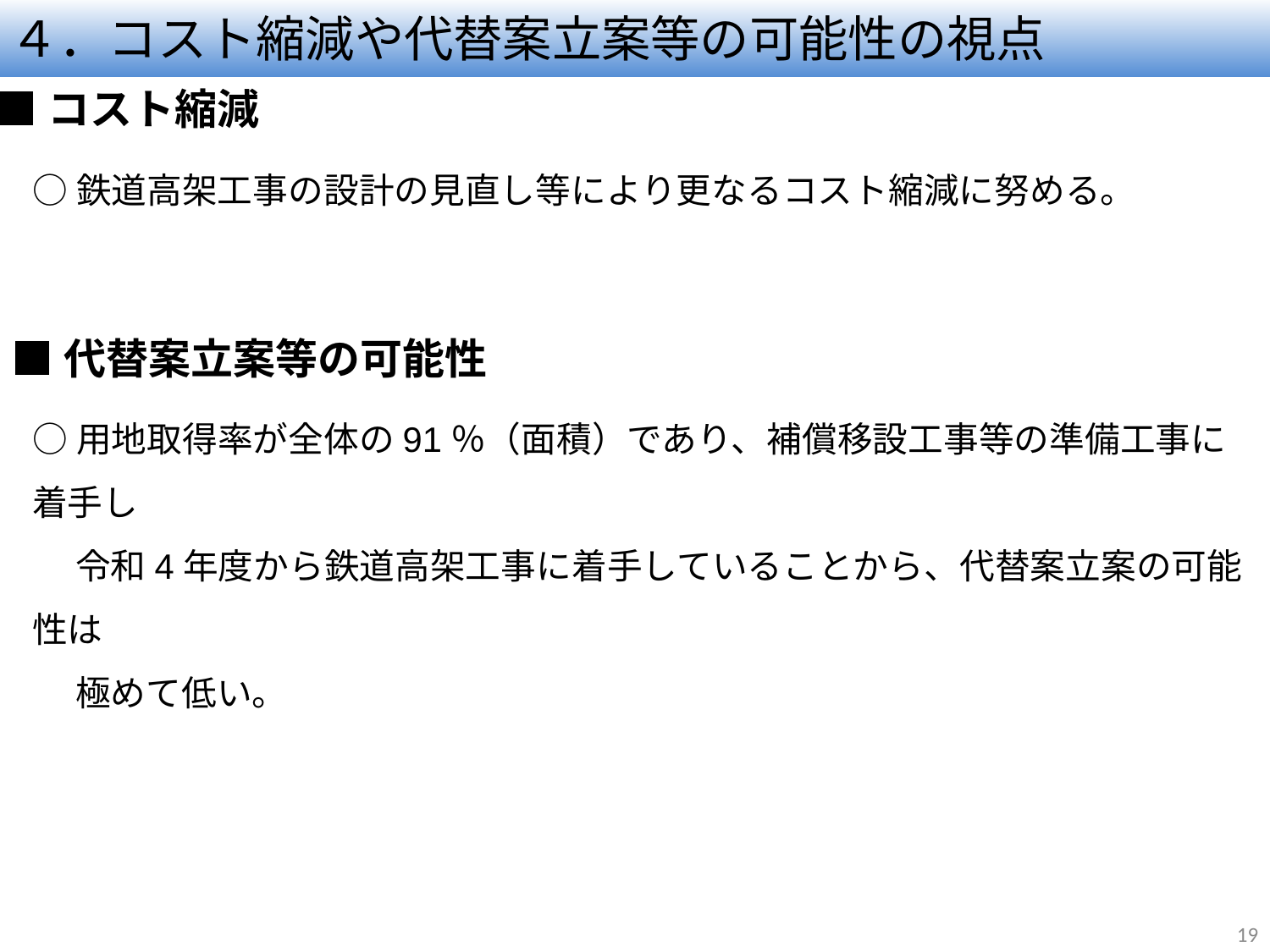

# ４．コスト縮減や代替案⽴案等の可能性の視点
■コスト縮減
○鉄道高架工事の設計の見直し等により更なるコスト縮減に努める。
■代替案立案等の可能性
○用地取得率が全体の91％（面積）であり、補償移設工事等の準備工事に着手し
　 令和4年度から鉄道高架工事に着手していることから、代替案立案の可能性は
　 極めて低い。
19